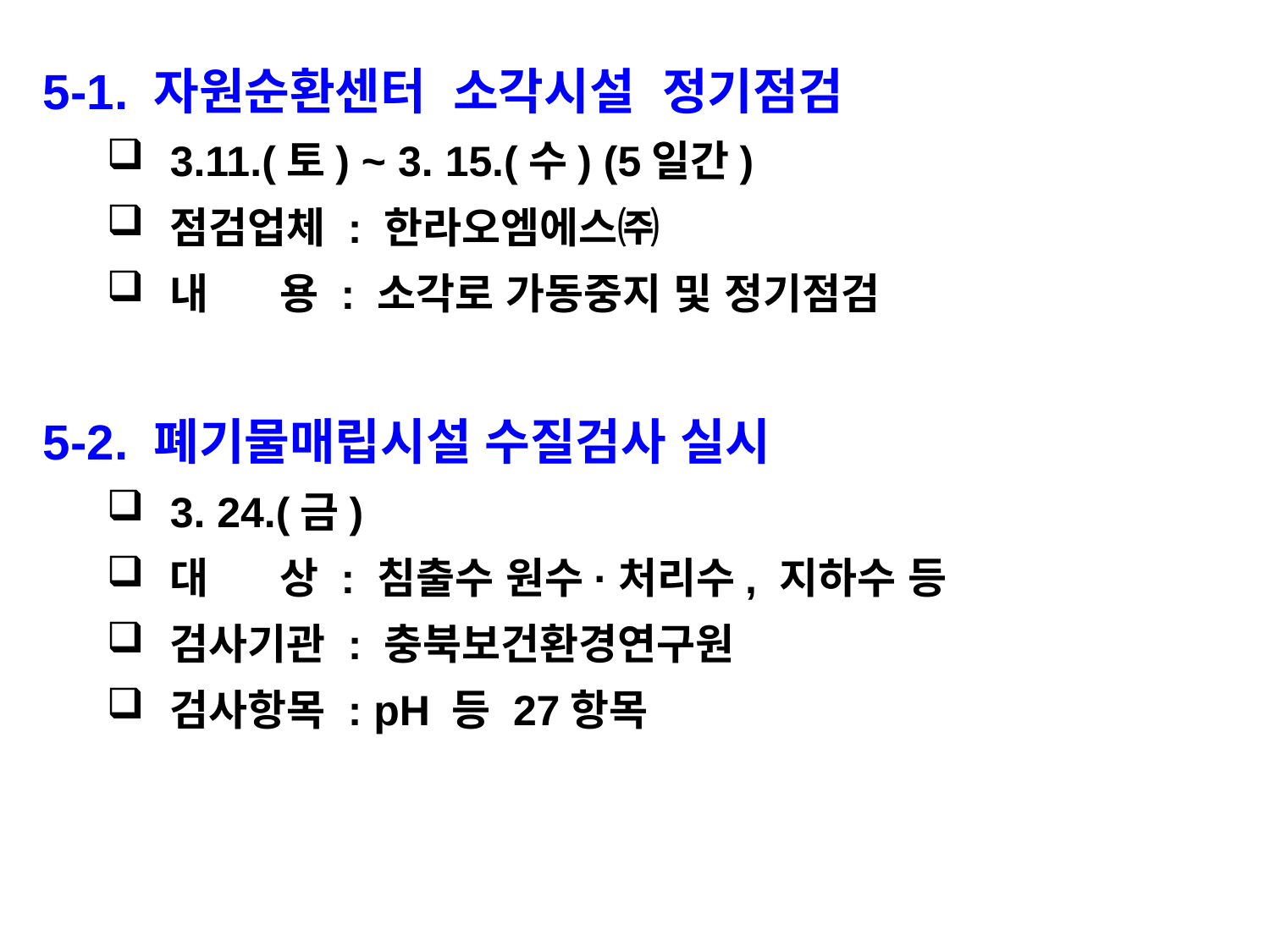

5-1. 자원순환센터  소각시설  정기점검
3.11.(토) ~ 3. 15.(수) (5일간)
점검업체 : 한라오엠에스㈜
내      용 : 소각로 가동중지 및 정기점검
5-2. 폐기물매립시설 수질검사 실시
3. 24.(금)
대      상 : 침출수 원수·처리수, 지하수 등
검사기관 : 충북보건환경연구원
검사항목 : pH 등 27항목